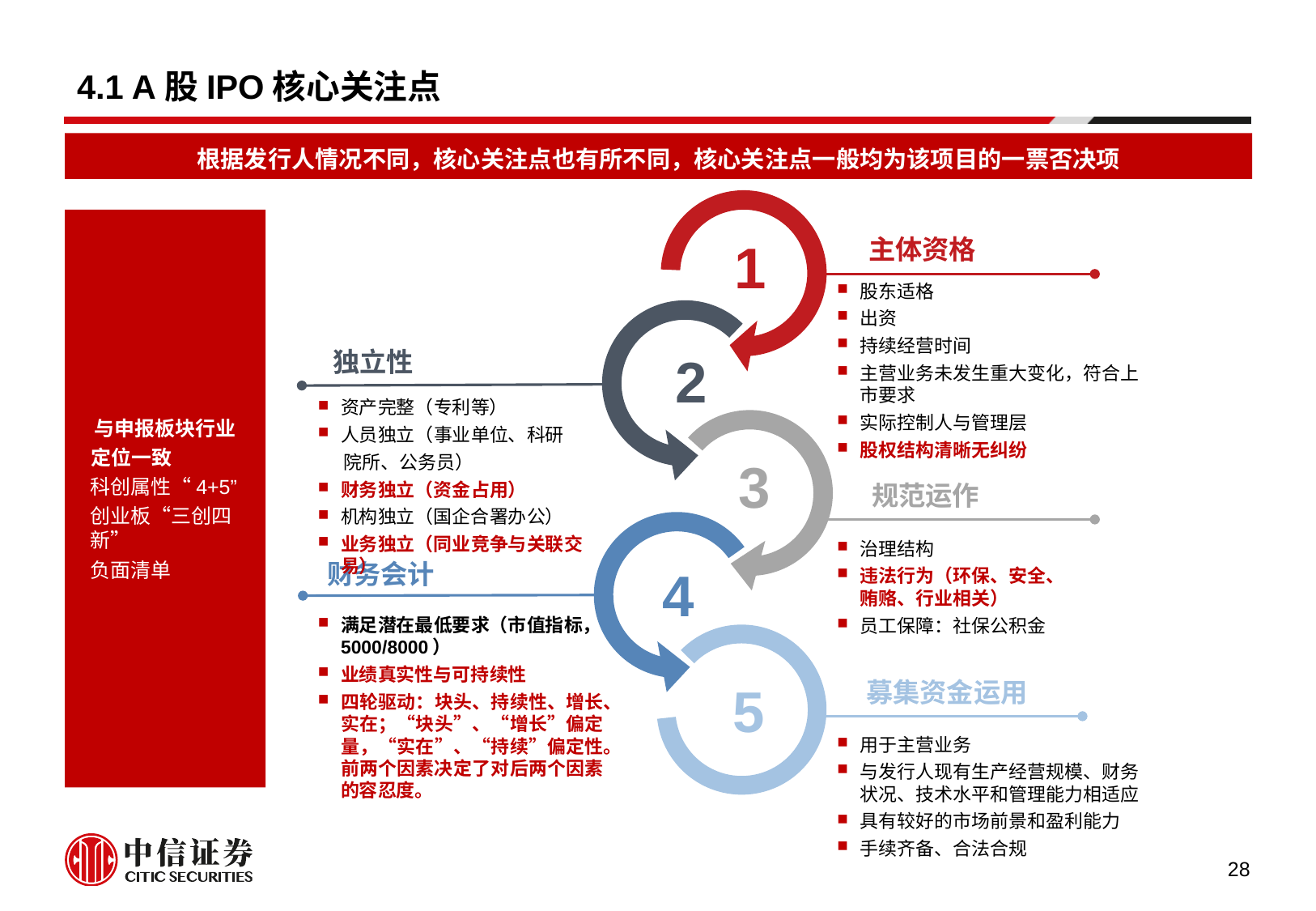

# 4.1 A股IPO核心关注点
根据发行人情况不同，核心关注点也有所不同，核心关注点一般均为该项目的一票否决项

与申报板块行业
    定位一致
科创属性“4+5”
创业板“三创四新”
负面清单
1
主体资格
股东适格
出资
持续经营时间
主营业务未发生重大变化，符合上市要求
实际控制人与管理层
股权结构清晰无纠纷

2
独立性
资产完整（专利等）
人员独立（事业单位、科研
     院所、公务员）
财务独立（资金占用）
机构独立（国企合署办公）
业务独立（同业竞争与关联交易）

3
规范运作

治理结构
违法行为（环保、安全、贿赂、行业相关）
员工保障：社保公积金
财务会计
4
满足潜在最低要求（市值指标，5000/8000）
业绩真实性与可持续性
四轮驱动：块头、持续性、增长、实在；“块头”、“增长”偏定量，“实在”、“持续”偏定性。前两个因素决定了对后两个因素的容忍度。

5
募集资金运用
用于主营业务
与发行人现有生产经营规模、财务状况、技术水平和管理能力相适应
具有较好的市场前景和盈利能力
手续齐备、合法合规